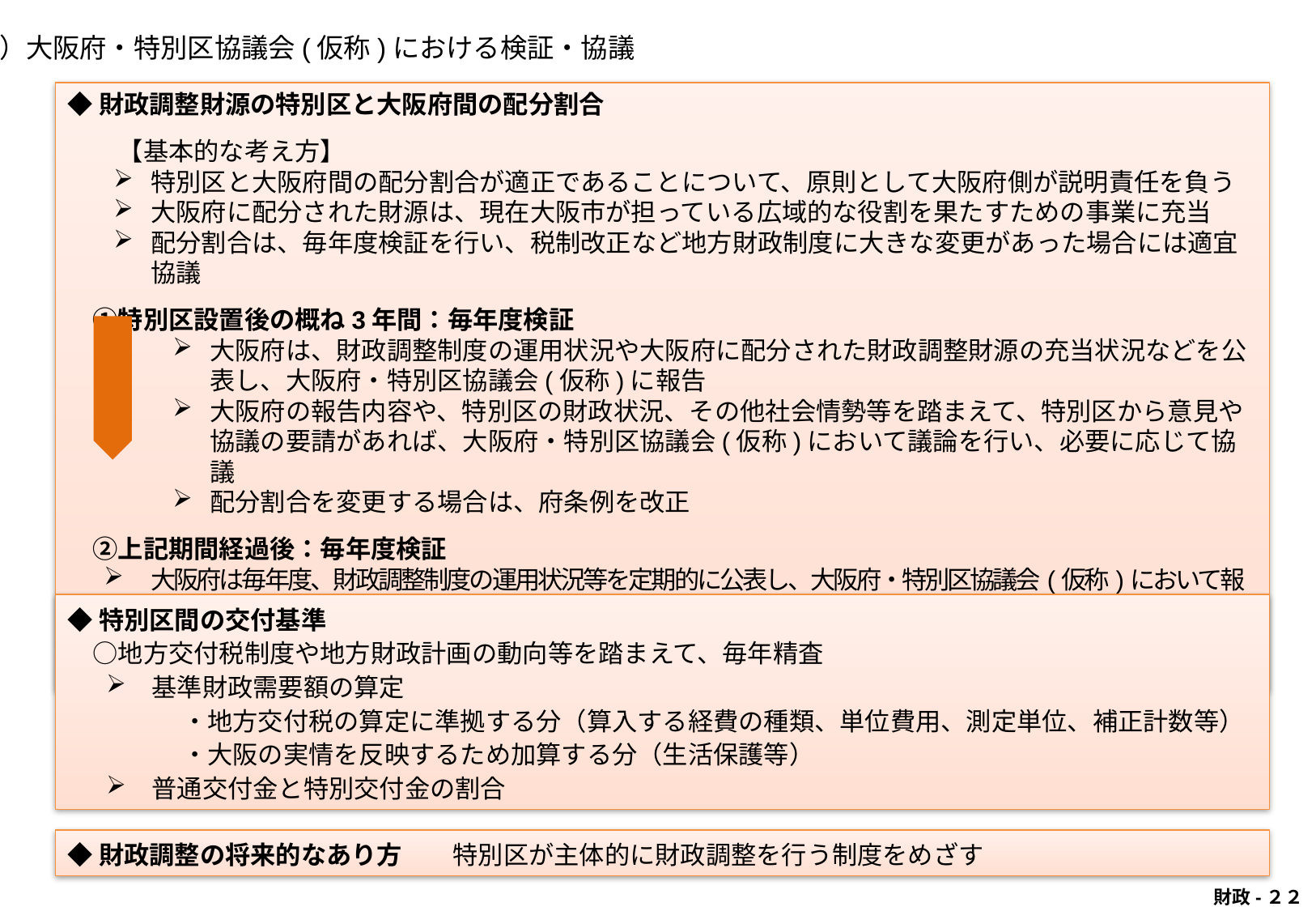

（２）大阪府・特別区協議会(仮称)における検証・協議
◆財政調整財源の特別区と大阪府間の配分割合

　　【基本的な考え方】
特別区と大阪府間の配分割合が適正であることについて、原則として大阪府側が説明責任を負う
大阪府に配分された財源は、現在大阪市が担っている広域的な役割を果たすための事業に充当
配分割合は、毎年度検証を行い、税制改正など地方財政制度に大きな変更があった場合には適宜協議

　①特別区設置後の概ね3年間：毎年度検証
大阪府は、財政調整制度の運用状況や大阪府に配分された財政調整財源の充当状況などを公表し、大阪府・特別区協議会(仮称)に報告
大阪府の報告内容や、特別区の財政状況、その他社会情勢等を踏まえて、特別区から意見や協議の要請があれば、大阪府・特別区協議会(仮称)において議論を行い、必要に応じて協議
配分割合を変更する場合は、府条例を改正

　②上記期間経過後：毎年度検証
大阪府は毎年度、財政調整制度の運用状況等を定期的に公表し、大阪府・特別区協議会(仮称)において報告・検証
協議のあり方については、大阪府・特別区協議会(仮称)において検討しながら、必要に応じて協議

◆特別区間の交付基準
　○地方交付税制度や地方財政計画の動向等を踏まえて、毎年精査
基準財政需要額の算定
　　　・地方交付税の算定に準拠する分（算入する経費の種類、単位費用、測定単位、補正計数等）
　　　・大阪の実情を反映するため加算する分（生活保護等）
普通交付金と特別交付金の割合
◆財政調整の将来的なあり方　　特別区が主体的に財政調整を行う制度をめざす
 財政-２２